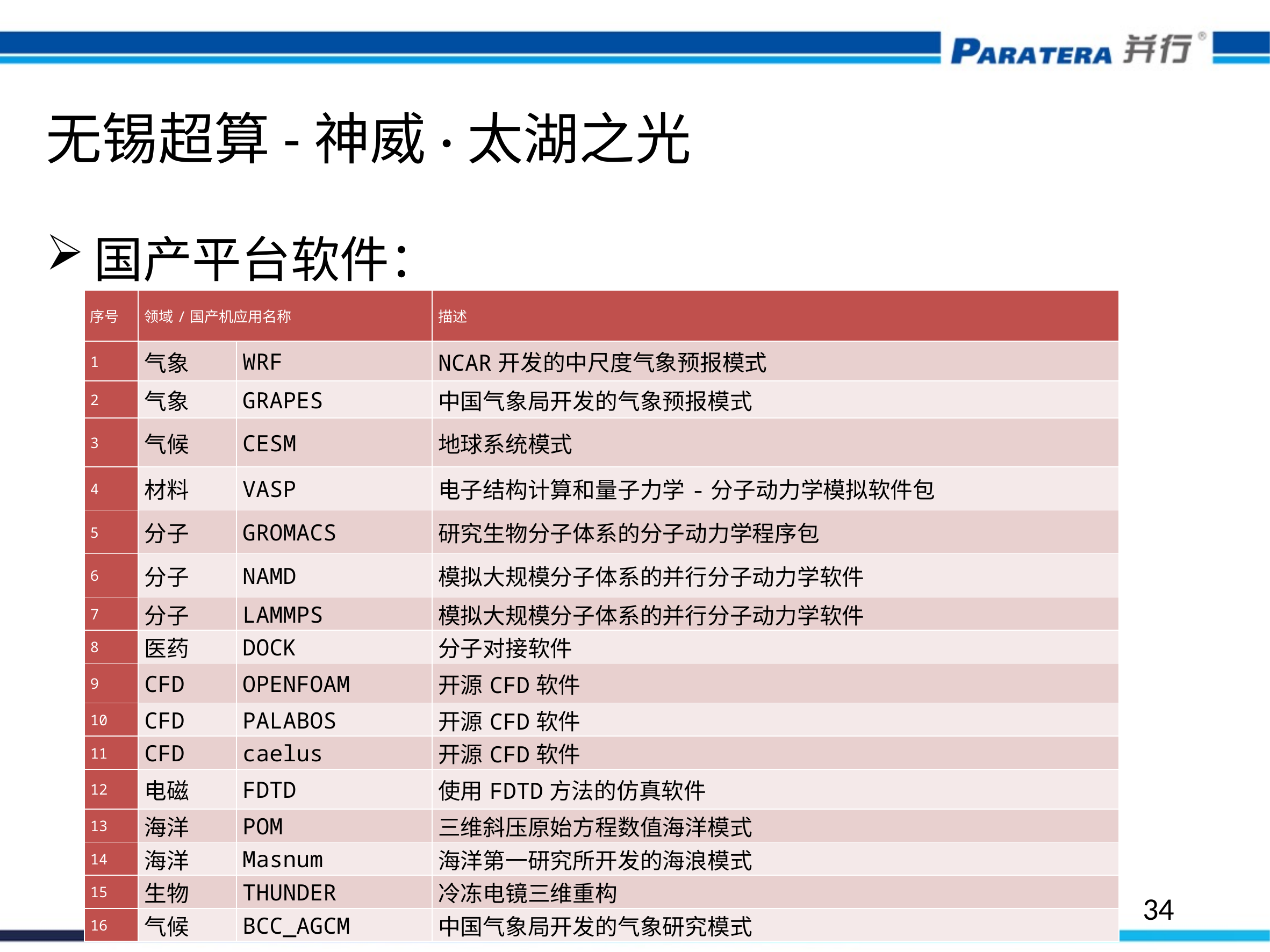

# 无锡超算-神威·太湖之光
国产平台软件：

| 序号 | 领域/国产机应用名称 |  | 描述 |
| --- | --- | --- | --- |
| 1 | 气象 | WRF | NCAR开发的中尺度气象预报模式 |
| 2 | 气象 | GRAPES | 中国气象局开发的气象预报模式 |
| 3 | 气候 | CESM | 地球系统模式 |
| 4 | 材料 | VASP | 电子结构计算和量子力学-分子动力学模拟软件包 |
| 5 | 分子 | GROMACS | 研究生物分子体系的分子动力学程序包 |
| 6 | 分子 | NAMD | 模拟大规模分子体系的并行分子动力学软件 |
| 7 | 分子 | LAMMPS | 模拟大规模分子体系的并行分子动力学软件 |
| 8 | 医药 | DOCK | 分子对接软件 |
| 9 | CFD | OPENFOAM | 开源CFD软件 |
| 10 | CFD | PALABOS | 开源CFD软件 |
| 11 | CFD | caelus | 开源CFD软件 |
| 12 | 电磁 | FDTD | 使用FDTD方法的仿真软件 |
| 13 | 海洋 | POM | 三维斜压原始方程数值海洋模式 |
| 14 | 海洋 | Masnum | 海洋第一研究所开发的海浪模式 |
| 15 | 生物 | THUNDER | 冷冻电镜三维重构 |
| 16 | 气候 | BCC\_AGCM | 中国气象局开发的气象研究模式 |
34